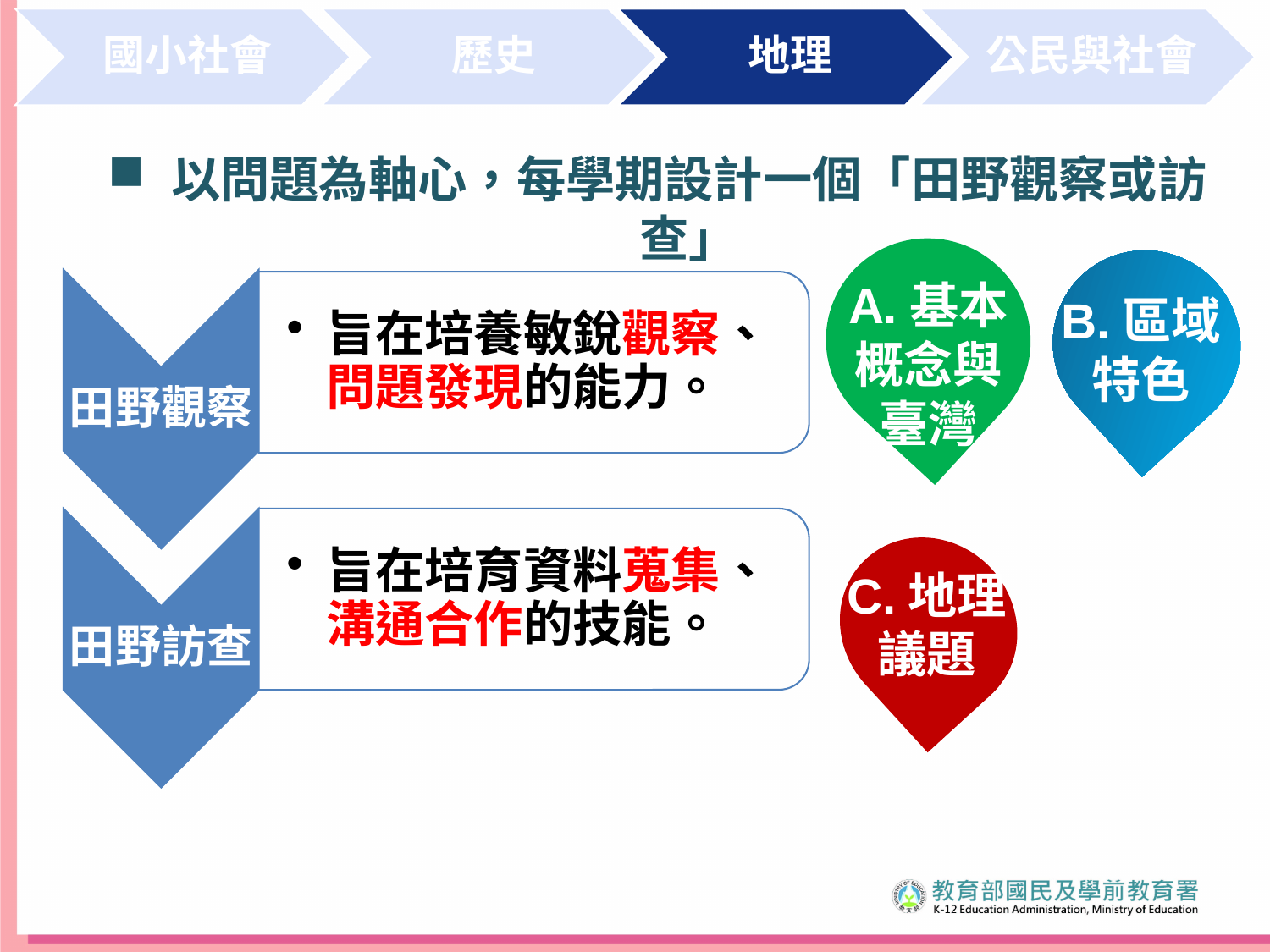

國小社會
歷史
地理
公民與社會
以問題為軸心，每學期設計一個「田野觀察或訪查」

A.基本概念與
臺灣

B.區域
特色
田野觀察
旨在培養敏銳觀察、問題發現的能力。
田野訪查
旨在培育資料蒐集、溝通合作的技能。

C.地理
議題